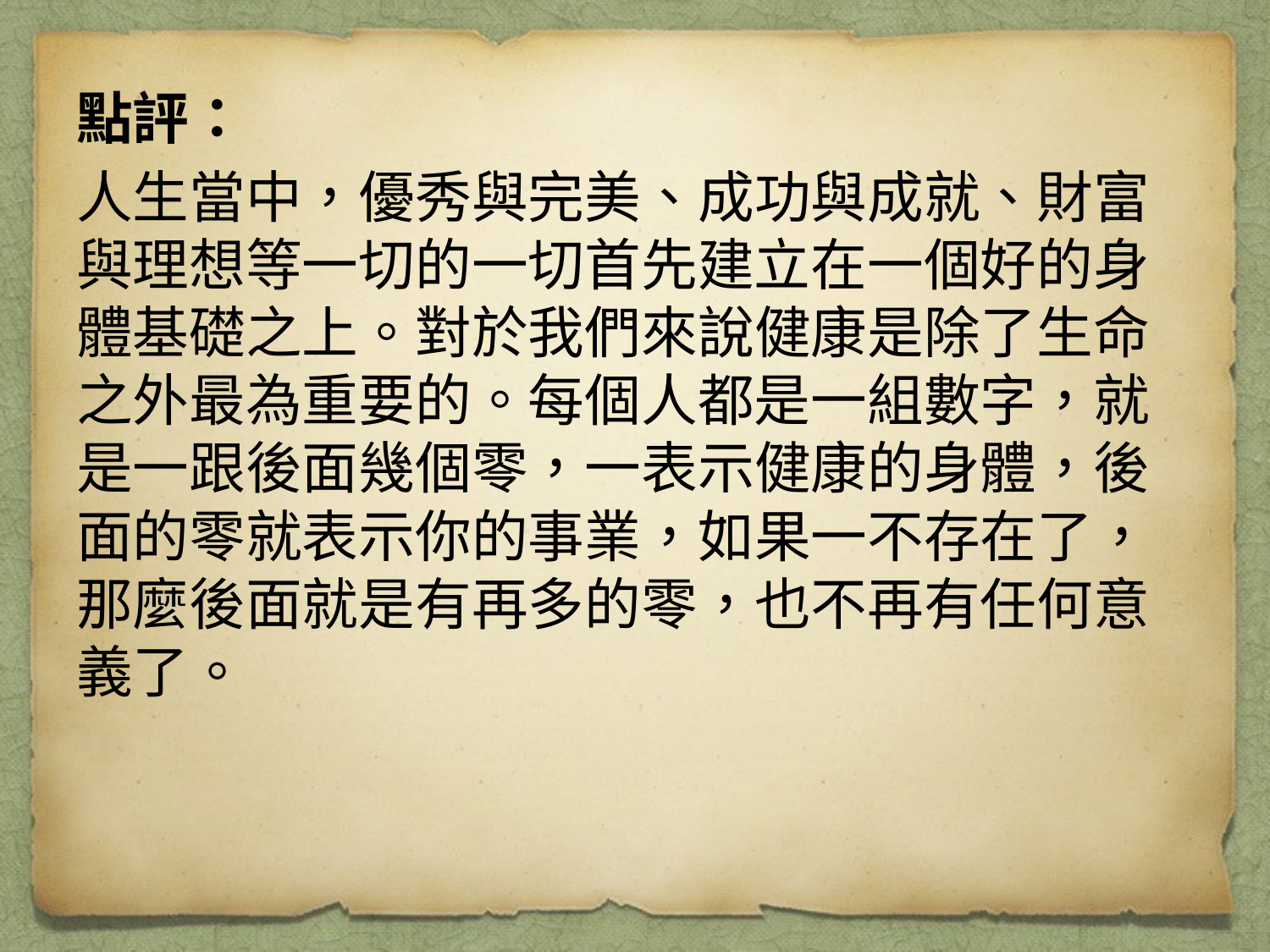

#
點評：
人生當中，優秀與完美、成功與成就、財富與理想等一切的一切首先建立在一個好的身體基礎之上。對於我們來說健康是除了生命之外最為重要的。每個人都是一組數字，就是一跟後面幾個零，一表示健康的身體，後面的零就表示你的事業，如果一不存在了，那麼後面就是有再多的零，也不再有任何意義了。